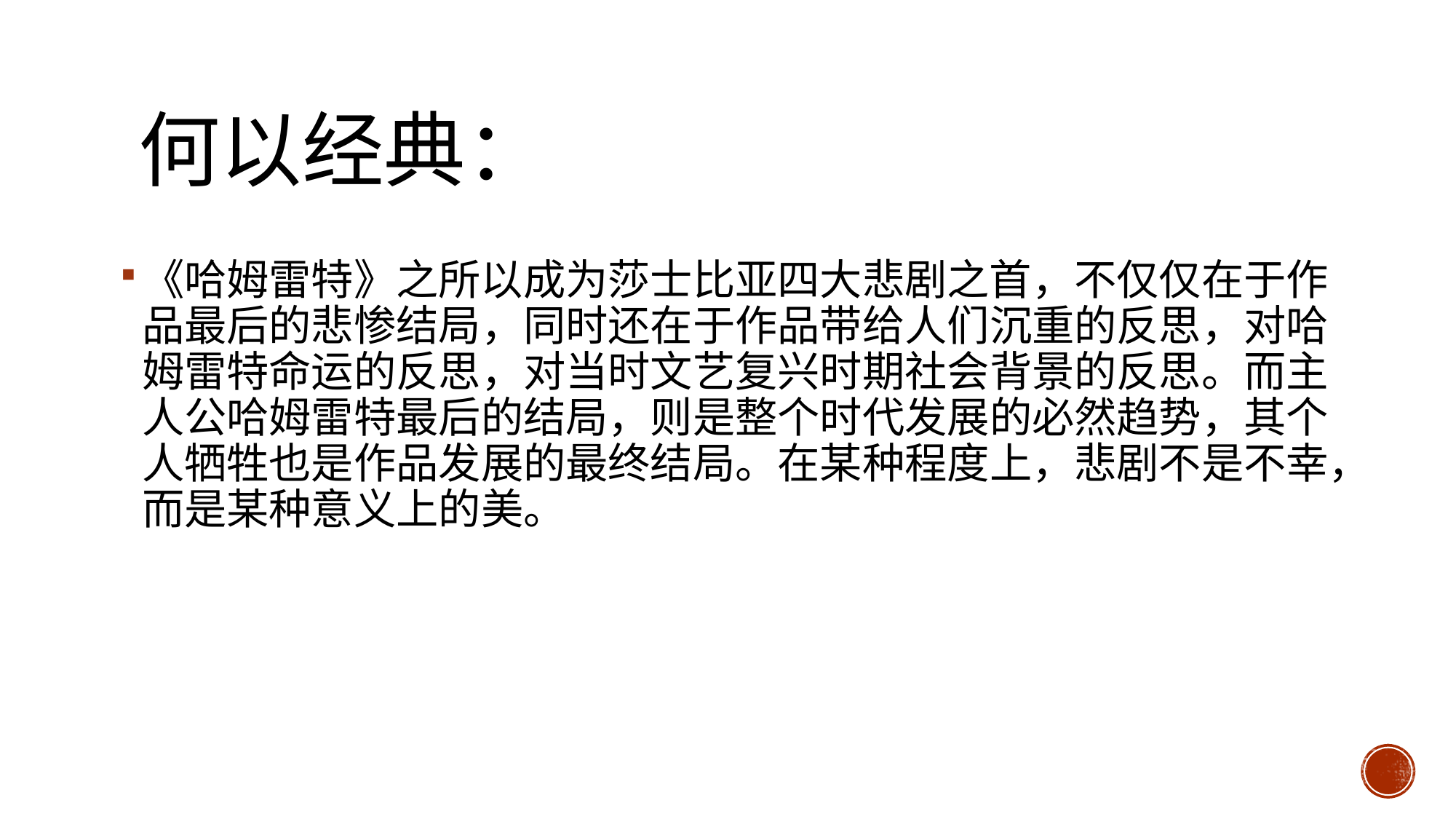

# 何以经典：
《哈姆雷特》之所以成为莎士比亚四大悲剧之首，不仅仅在于作品最后的悲惨结局，同时还在于作品带给人们沉重的反思，对哈姆雷特命运的反思，对当时文艺复兴时期社会背景的反思。而主人公哈姆雷特最后的结局，则是整个时代发展的必然趋势，其个人牺牲也是作品发展的最终结局。在某种程度上，悲剧不是不幸，而是某种意义上的美。